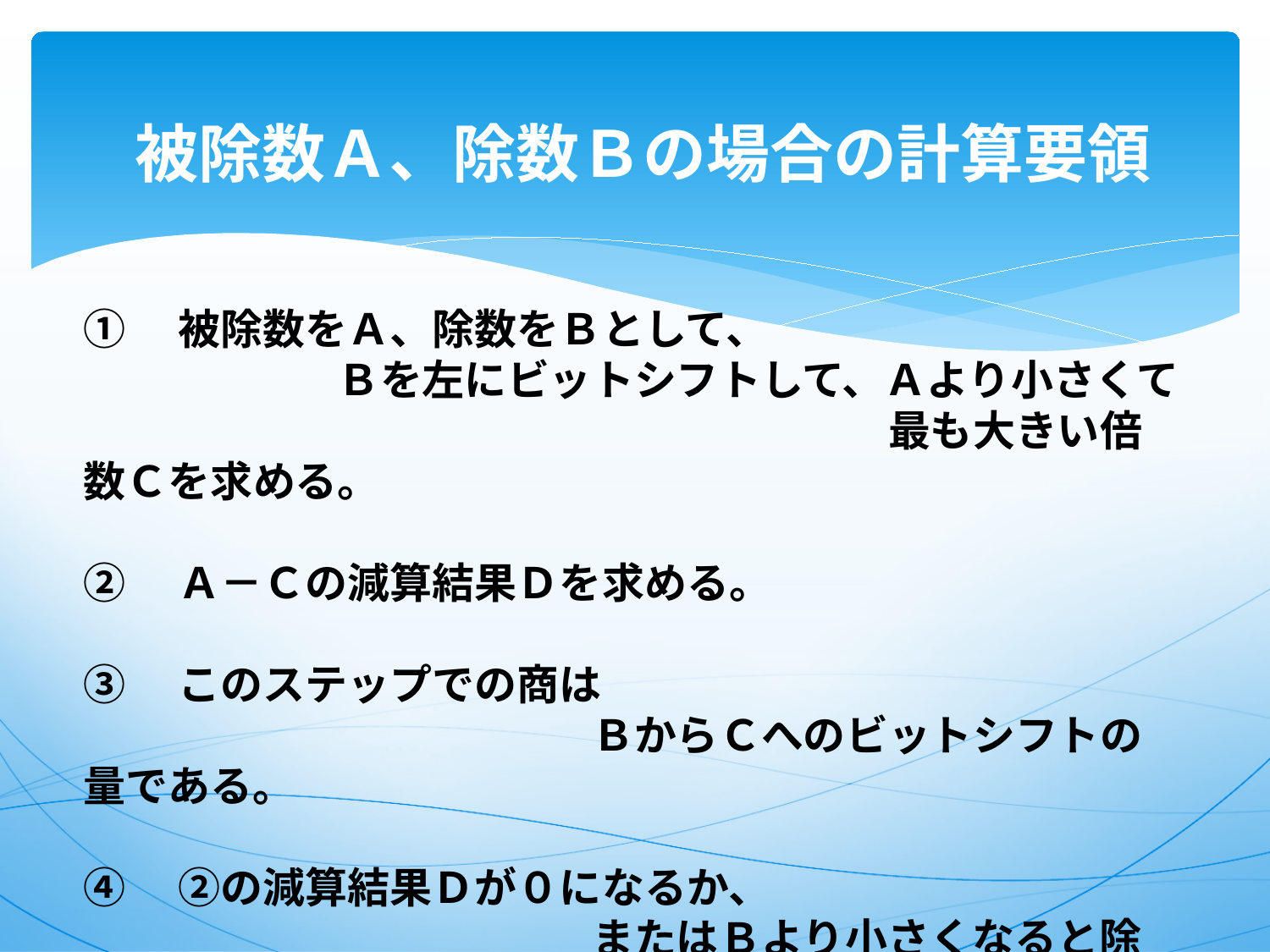

# 被除数Ａ、除数Ｂの場合の計算要領
①　被除数をＡ、除数をＢとして、
　　　　　　Ｂを左にビットシフトして、Ａより小さくて
　　　　　　　　　　　　　　　　　　　最も大きい倍数Ｃを求める。

②　Ａ－Ｃの減算結果Ｄを求める。

③　このステップでの商は
　　　　　　　　　　　　ＢからＣへのビットシフトの量である。

④　②の減算結果Ｄが０になるか、
　　　　　　　　　　　　またはＢより小さくなると除算完了である。